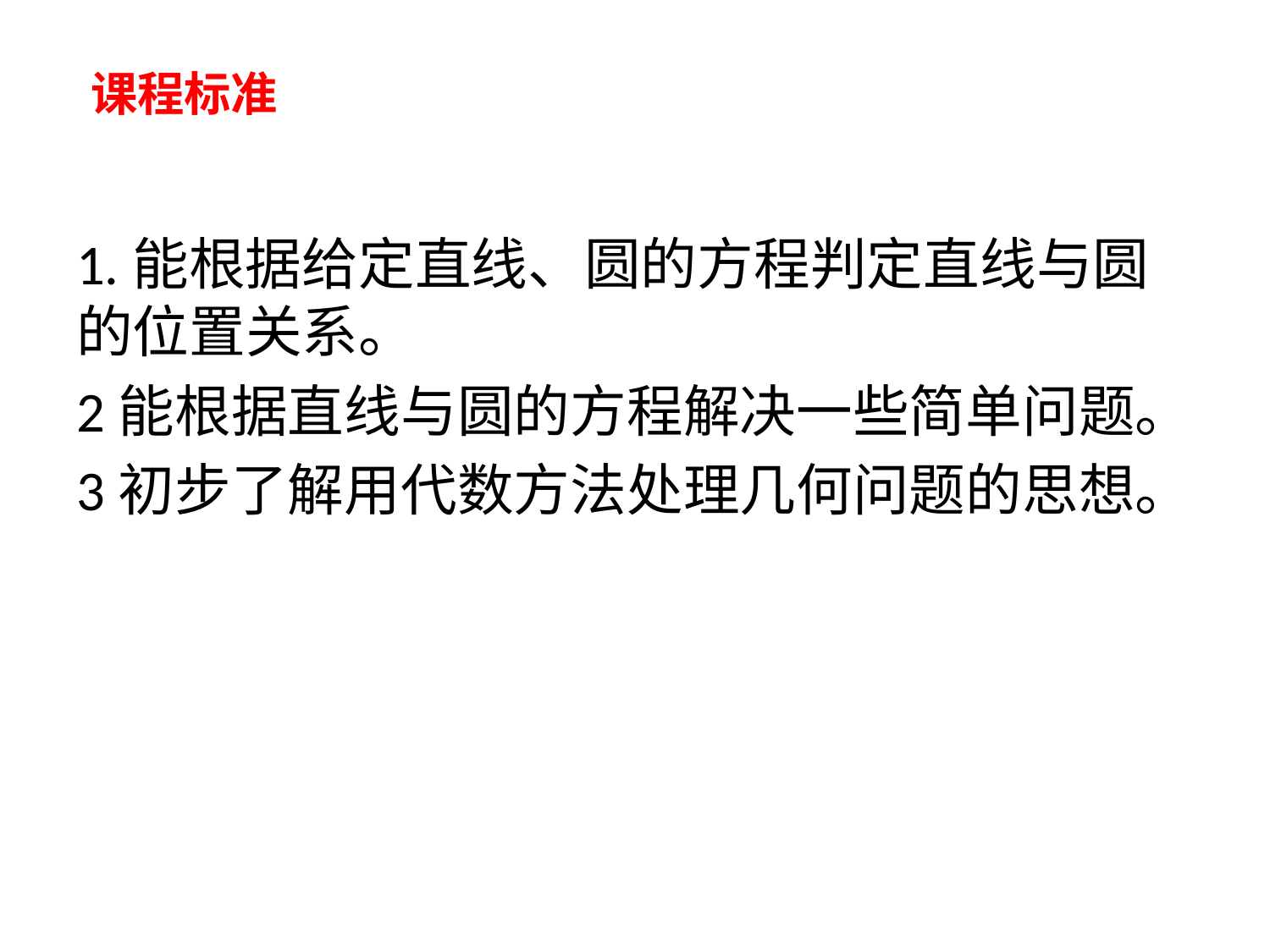

# 课程标准
1.能根据给定直线、圆的方程判定直线与圆的位置关系。
2能根据直线与圆的方程解决一些简单问题。
3初步了解用代数方法处理几何问题的思想。